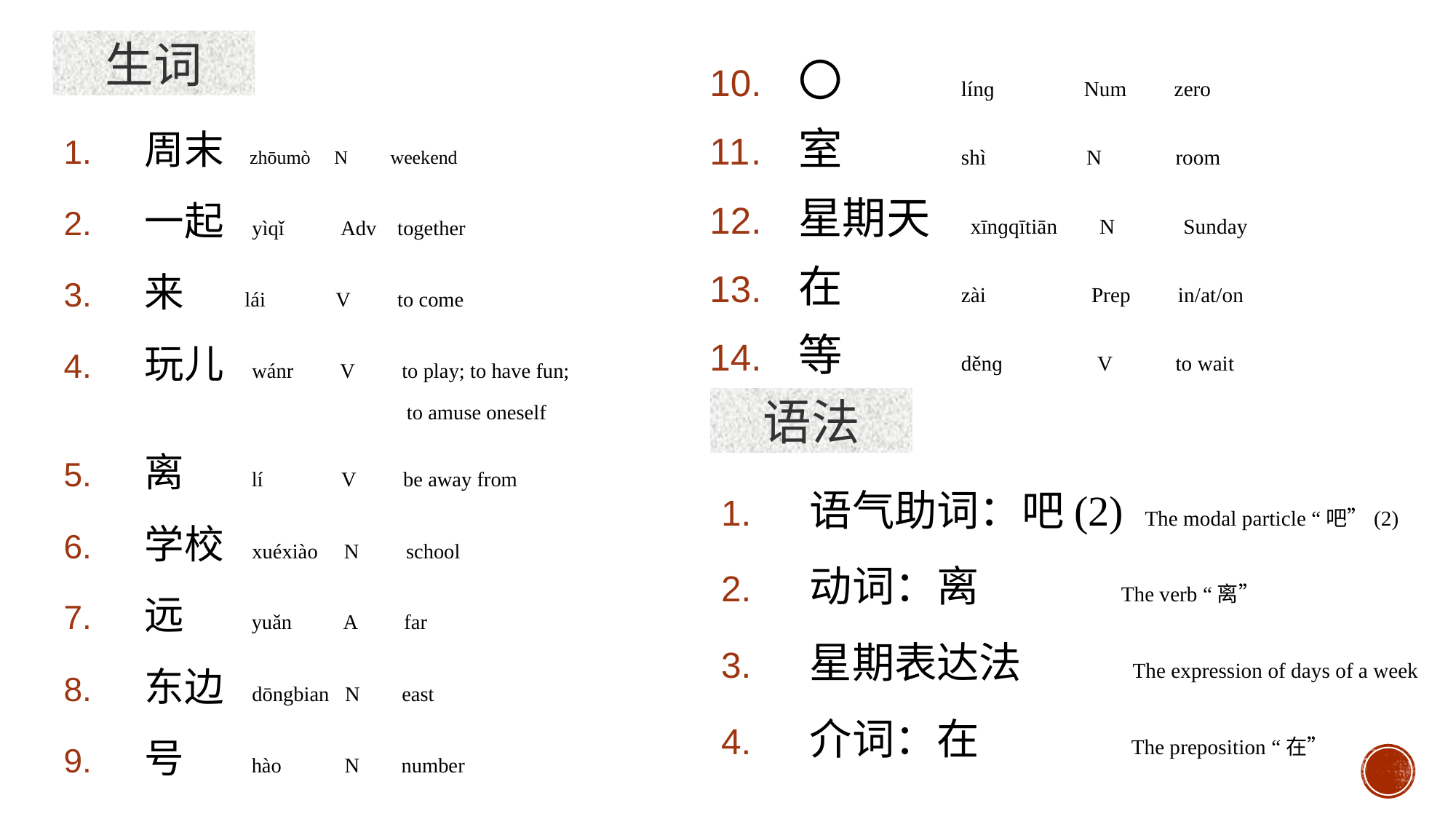

生词
〇           línɡ                 Num         zero
室           shì                   N              room
星期天   xīnɡqītiān        N             Sunday
在           zài                    Prep         in/at/on
等           děnɡ                  V            to wait
周末   zhōumò     N         weekend
一起   yìqǐ           Adv    together
来       lái        V         to come
玩儿   wánr         V         to play; to have fun;
                                                                 to amuse oneself
离        lí               V         be away from
学校   xuéxiào     N         school
远        yuǎn          A         far
东边   dōngbian   N        east
号        hào            N        number

语法
语气助词：吧(2)  The modal particle “吧”(2)
动词：离                                 The verb “离”
星期表达法               The expression of days of a week
介词：在               The preposition “在”